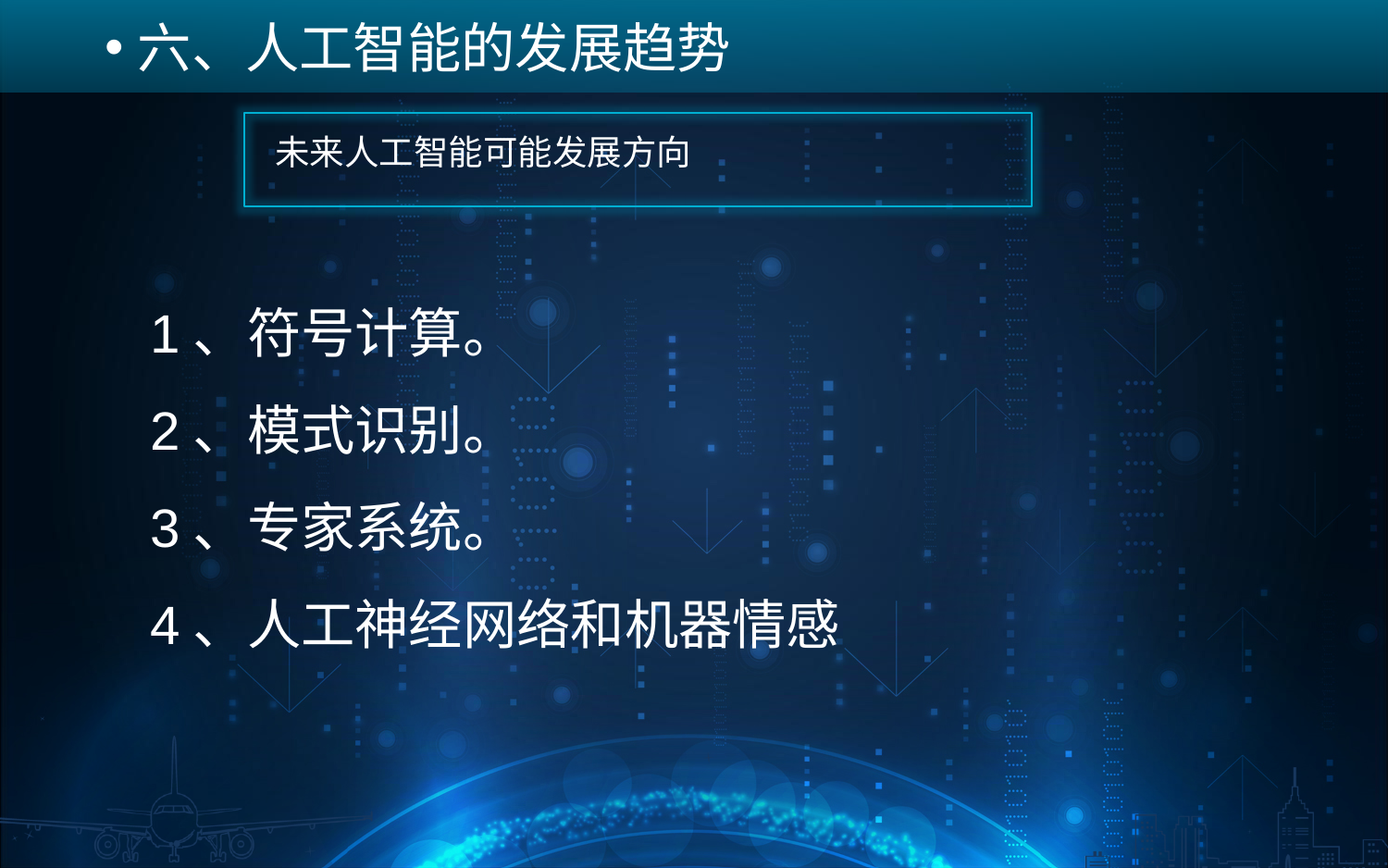

六、人工智能的发展趋势

2.

未来人工智能可能发展方向

1、符号计算。
2、模式识别。
3、专家系统。
4、人工神经网络和机器情感